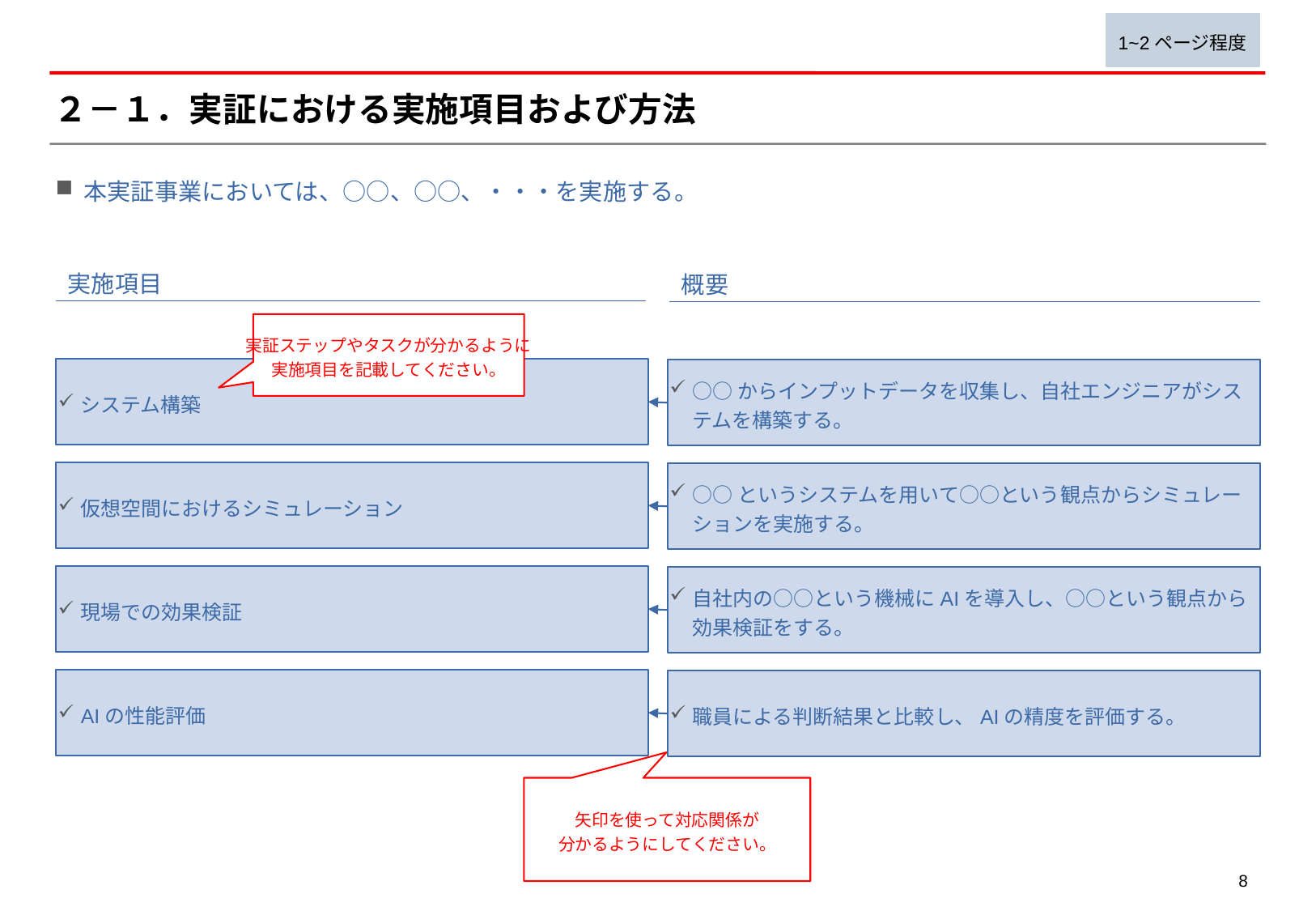

1~2ページ程度
# ２－１．実証における実施項目および方法
本実証事業においては、○○、○○、・・・を実施する。
実施項目
概要
実証ステップやタスクが分かるように
実施項目を記載してください。
システム構築
○○からインプットデータを収集し、自社エンジニアがシステムを構築する。
仮想空間におけるシミュレーション
○○というシステムを用いて○○という観点からシミュレーションを実施する。
現場での効果検証
自社内の○○という機械にAIを導入し、○○という観点から効果検証をする。
AIの性能評価
職員による判断結果と比較し、AIの精度を評価する。
矢印を使って対応関係が
分かるようにしてください。